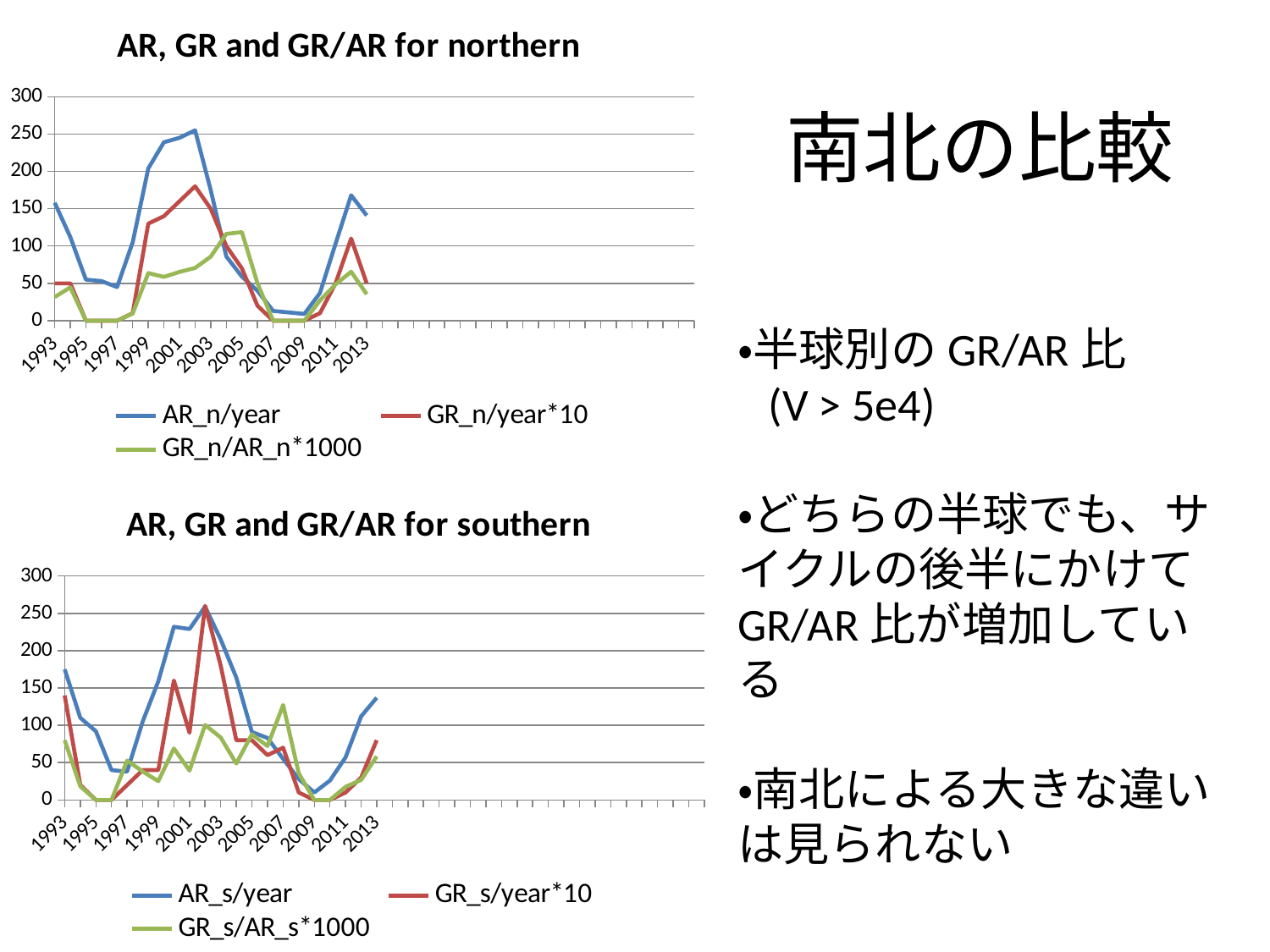

### Chart: AR, GR and GR/AR for northern

| Category | AR_n/year | GR_n/year*10 | GR_n/AR_n*1000 |
|---|---|---|---|
| 1993 | 158.0 | 50.0 | 31.645569620253166 |
| 1994 | 112.0 | 50.0 | 44.642857142857146 |
| 1995 | 55.0 | 0.0 | 0.0 |
| 1996 | 53.0 | 0.0 | 0.0 |
| 1997 | 45.0 | 0.0 | 0.0 |
| 1998 | 105.0 | 10.0 | 9.523809523809526 |
| 1999 | 204.0 | 130.0 | 63.725490196078425 |
| 2000 | 239.0 | 140.0 | 58.57740585774059 |
| 2001 | 245.0 | 160.0 | 65.3061224489796 |
| 2002 | 255.0 | 180.0 | 70.58823529411765 |
| 2003 | 175.0 | 150.0 | 85.71428571428571 |
| 2004 | 86.0 | 100.0 | 116.27906976744185 |
| 2005 | 59.0 | 70.0 | 118.64406779661017 |
| 2006 | 40.0 | 20.0 | 50.0 |
| 2007 | 13.0 | 0.0 | 0.0 |
| 2008 | 11.0 | 0.0 | 0.0 |
| 2009 | 9.0 | 0.0 | 0.0 |
| 2010 | 37.0 | 10.0 | 27.027027027027028 |
| 2011 | 103.0 | 50.0 | 48.543689320388346 |
| 2012 | 168.0 | 110.0 | 65.47619047619048 |
| 2013 | 141.0 | 50.0 | 35.46099290780142 |
|  | None | None | None |
|  | None | None | None |
|  | None | None | None |
|  | None | None | None |
|  | None | None | None |
|  | None | None | None |
|  | None | None | None |
|  | None | None | None |
|  | None | None | None |
|  | None | None | None |
|  | None | None | None |
|  | None | None | None |
|  | None | None | None |
|  | None | None | None |
|  | None | None | None |
|  | None | None | None |
|  | None | None | None |
|  | None | None | None |
|  | None | None | None |
|  | None | None | None |
|  | None | None | None |
# 南北の比較
・半球別のGR/AR比
   (V > 5e4)

・どちらの半球でも、サイクルの後半にかけてGR/AR比が増加している

・南北による大きな違いは見られない

### Chart: AR, GR and GR/AR for southern

| Category | AR_s/year | GR_s/year*10 | GR_s/AR_s*1000 |
|---|---|---|---|
| 1993 | 175.0 | 140.0 | 80.0 |
| 1994 | 110.0 | 20.0 | 18.18181818181818 |
| 1995 | 92.0 | 0.0 | 0.0 |
| 1996 | 40.0 | 0.0 | 0.0 |
| 1997 | 38.0 | 20.0 | 52.63157894736842 |
| 1998 | 105.0 | 40.0 | 38.0952380952381 |
| 1999 | 159.0 | 40.0 | 25.157232704402517 |
| 2000 | 232.0 | 160.0 | 68.9655172413793 |
| 2001 | 229.0 | 90.0 | 39.301310043668124 |
| 2002 | 259.0 | 260.0 | 100.38610038610038 |
| 2003 | 215.0 | 180.0 | 83.72093023255813 |
| 2004 | 164.0 | 80.0 | 48.78048780487805 |
| 2005 | 91.0 | 80.0 | 87.91208791208791 |
| 2006 | 83.0 | 60.0 | 72.28915662650603 |
| 2007 | 55.0 | 70.0 | 127.27272727272727 |
| 2008 | 28.0 | 10.0 | 35.714285714285715 |
| 2009 | 10.0 | 0.0 | 0.0 |
| 2010 | 26.0 | 0.0 | 0.0 |
| 2011 | 57.0 | 10.0 | 17.543859649122805 |
| 2012 | 112.0 | 30.0 | 26.785714285714285 |
| 2013 | 137.0 | 80.0 | 58.394160583941606 |
|  | None | None | None |
|  | None | None | None |
|  | None | None | None |
|  | None | None | None |
|  | None | None | None |
|  | None | None | None |
|  | None | None | None |
|  | None | None | None |
|  | None | None | None |
|  | None | None | None |
|  | None | None | None |
|  | None | None | None |
|  | None | None | None |
|  | None | None | None |
|  | None | None | None |
|  | None | None | None |
|  | None | None | None |
|  | None | None | None |
|  | None | None | None |
|  | None | None | None |
|  | None | None | None |